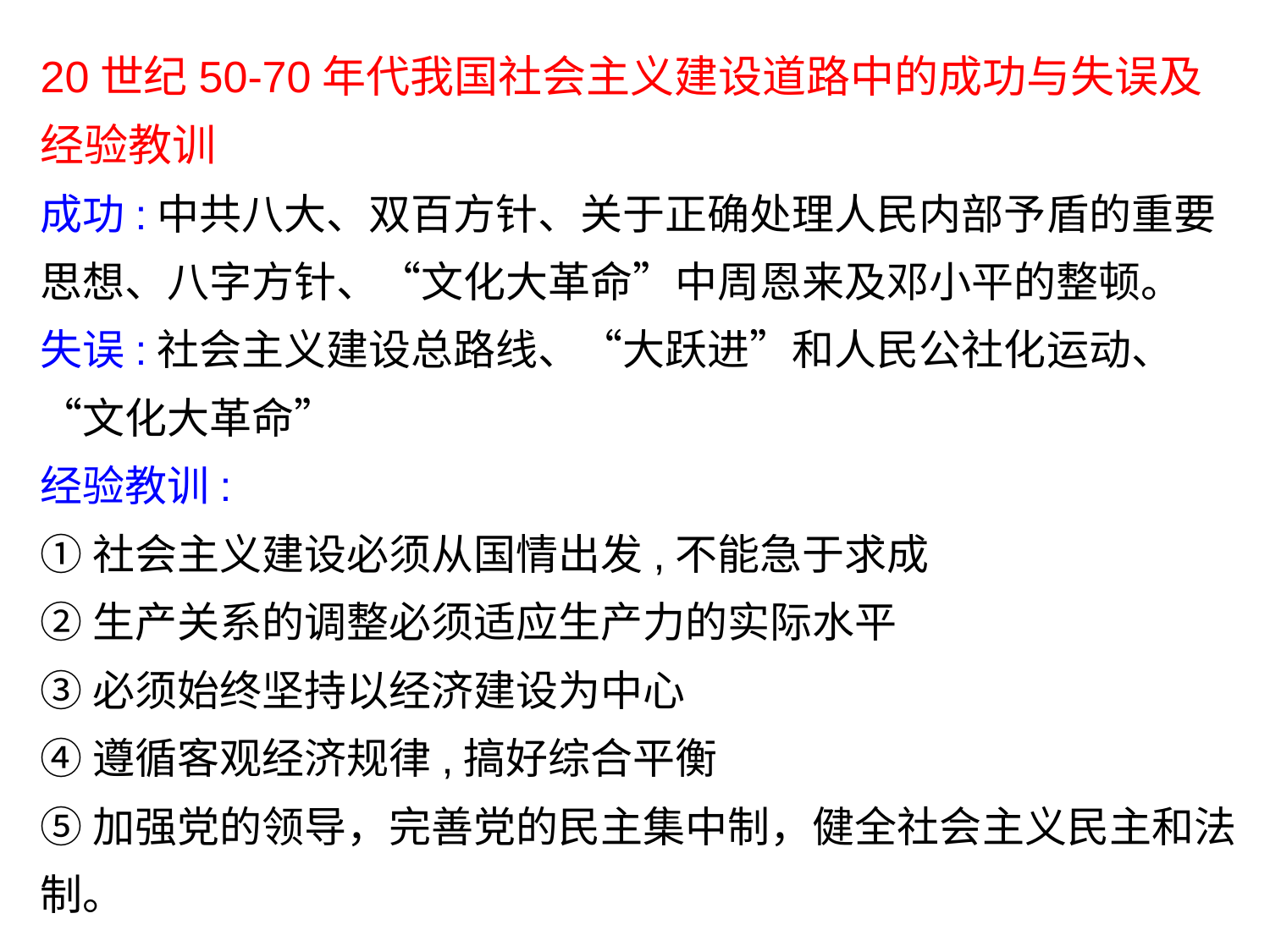

20世纪50-70年代我国社会主义建设道路中的成功与失误及经验教训
成功:中共八大、双百方针、关于正确处理人民内部予盾的重要思想、八字方针、“文化大革命”中周恩来及邓小平的整顿。
失误:社会主义建设总路线、“大跃进”和人民公社化运动、“文化大革命”
经验教训:
①社会主义建设必须从国情出发,不能急于求成
②生产关系的调整必须适应生产力的实际水平
③必须始终坚持以经济建设为中心
④遵循客观经济规律,搞好综合平衡
⑤加强党的领导，完善党的民主集中制，健全社会主义民主和法制。